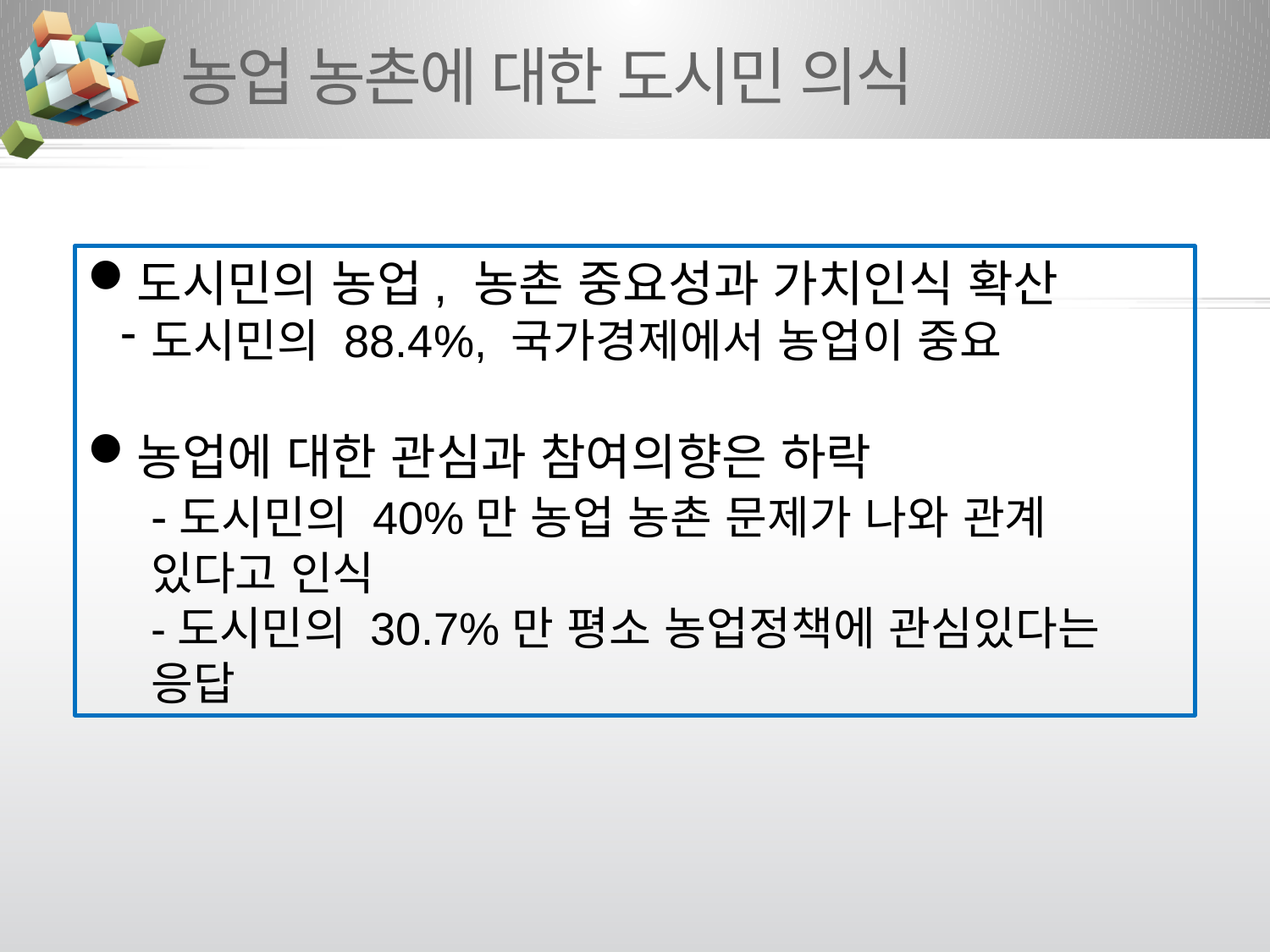

# 농업 농촌에 대한 도시민 의식
도시민의 농업, 농촌 중요성과 가치인식 확산
도시민의 88.4%, 국가경제에서 농업이 중요

농업에 대한 관심과 참여의향은 하락
-도시민의 40%만 농업 농촌 문제가 나와 관계 있다고 인식
-도시민의 30.7%만 평소 농업정책에 관심있다는 응답